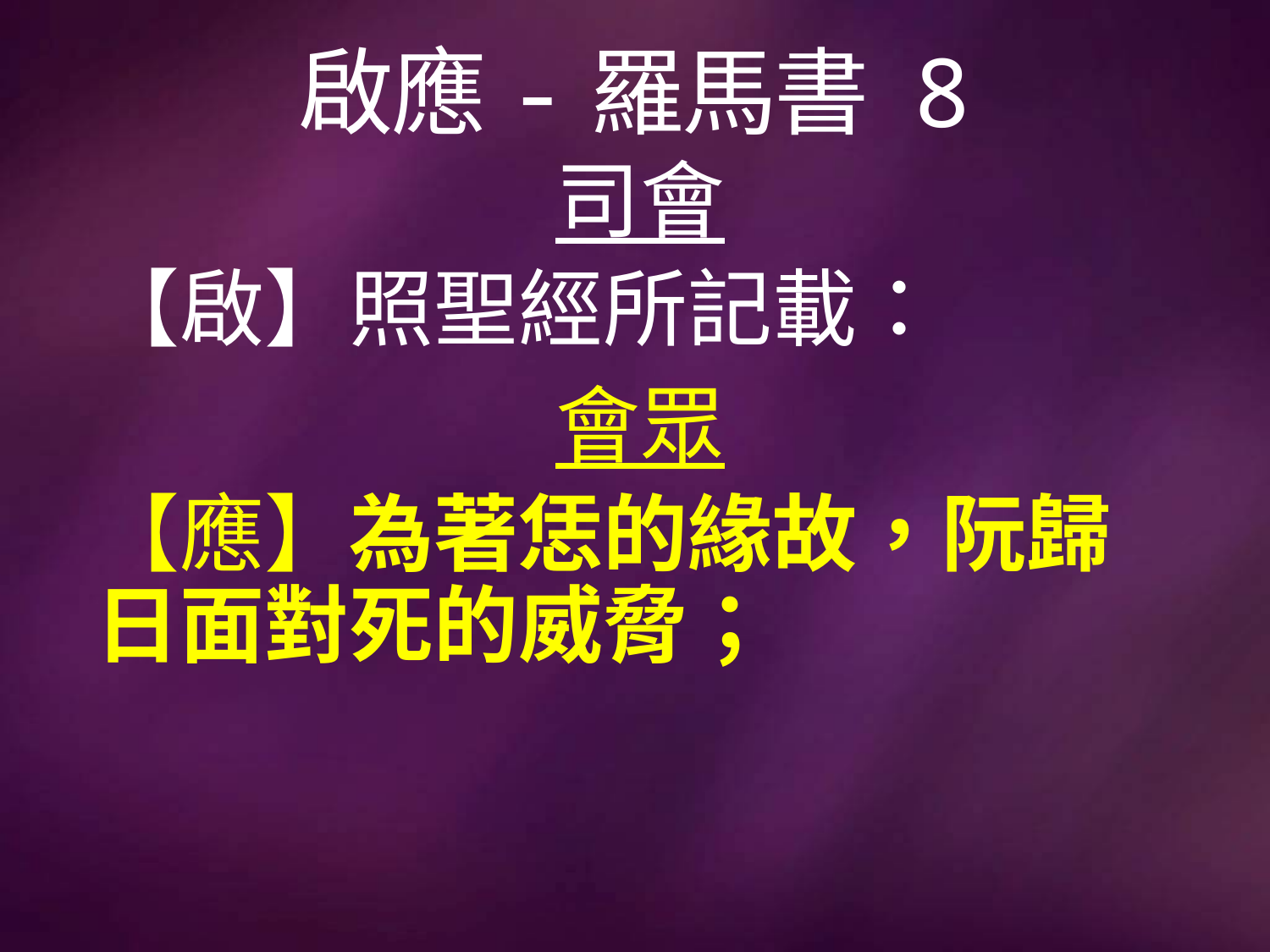

# 啟應-羅馬書 8
司會
【啟】照聖經所記載：

會眾
【應】為著恁的緣故，阮歸日面對死的威脅；